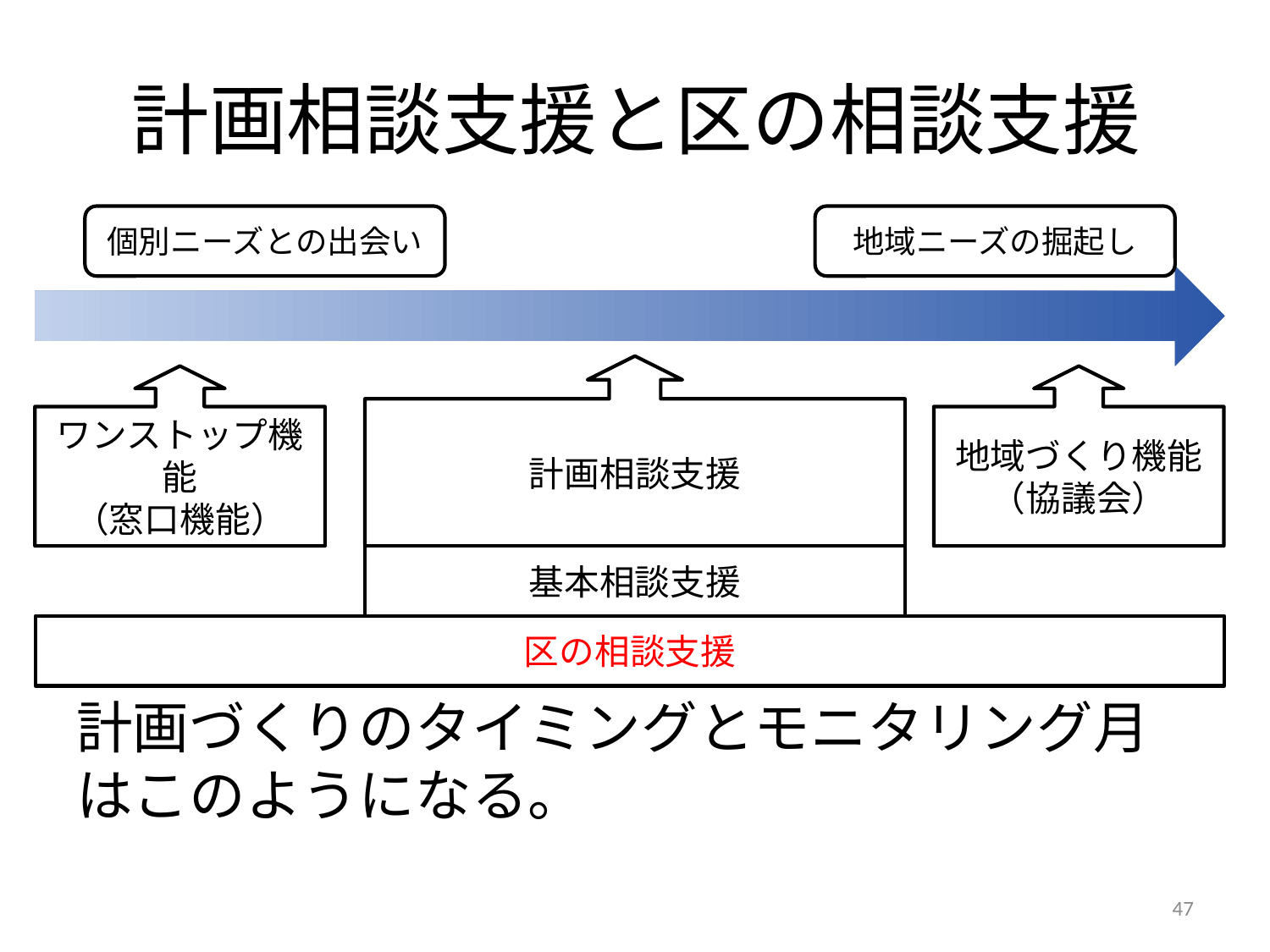

# 計画相談支援と区の相談支援
個別ニーズとの出会い
地域ニーズの掘起し

計画相談支援
ワンストップ機能
（窓口機能）
地域づくり機能
（協議会）
基本相談支援
区の相談支援
計画づくりのタイミングとモニタリング月はこのようになる。
47